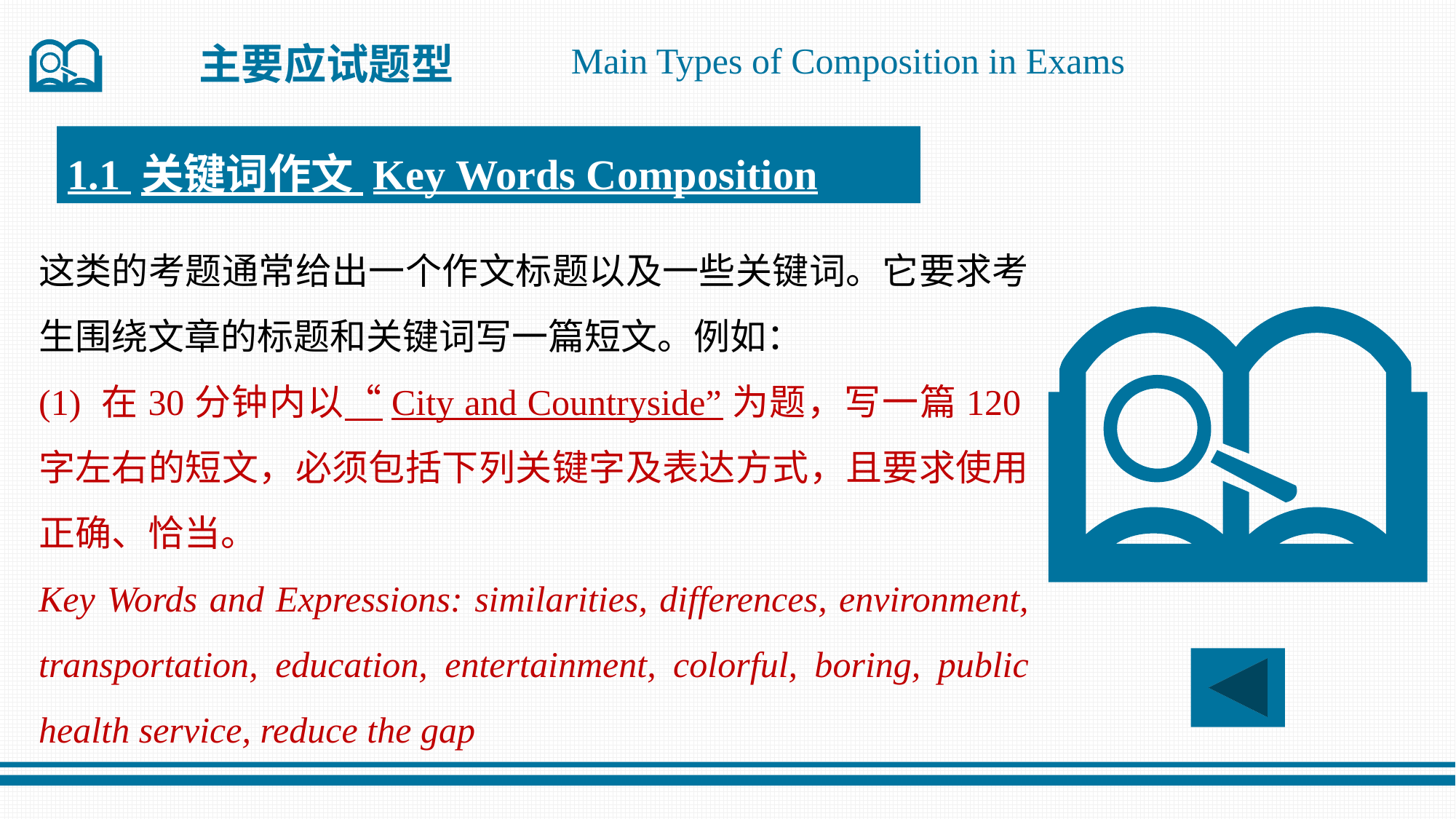

主要应试题型
Main Types of Composition in Exams
1.1 关键词作文 Key Words Composition
这类的考题通常给出一个作文标题以及一些关键词。它要求考生围绕文章的标题和关键词写一篇短文。例如：
(1) 在30分钟内以“City and Countryside”为题，写一篇120字左右的短文，必须包括下列关键字及表达方式，且要求使用正确、恰当。
Key Words and Expressions: similarities, differences, environment, transportation, education, entertainment, colorful, boring, public health service, reduce the gap